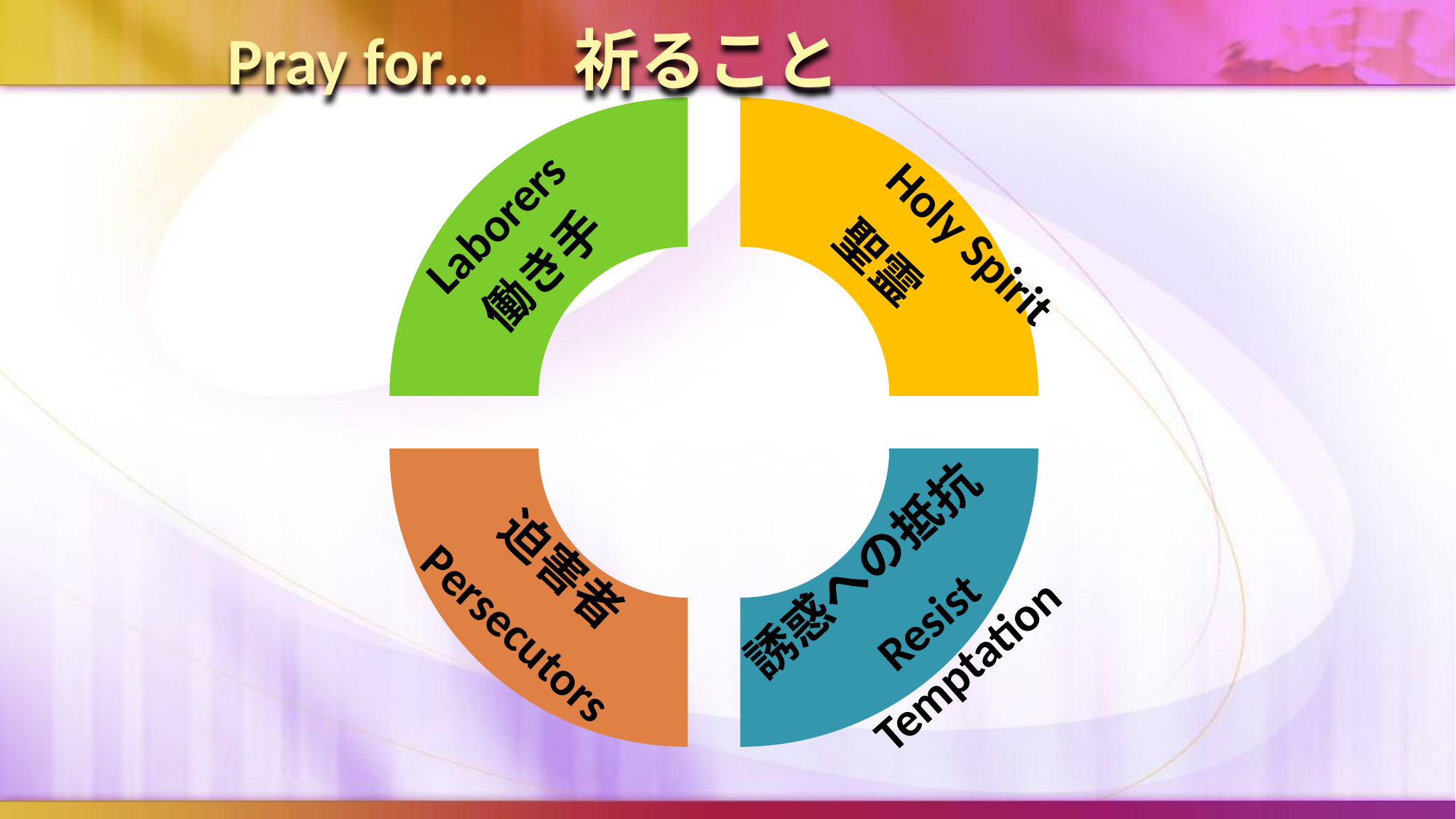

Pray for…　祈ること

### Chart

| Category | Sales |
|---|---|
| 1st Qtr | 5.0 |
| 2nd Qtr | 5.0 |
| 3rd Qtr | 5.0 |
| 4th Qtr | 5.0 |
Laborers
Holy Spirit
働き手
Resist
Temptation
Persecutors